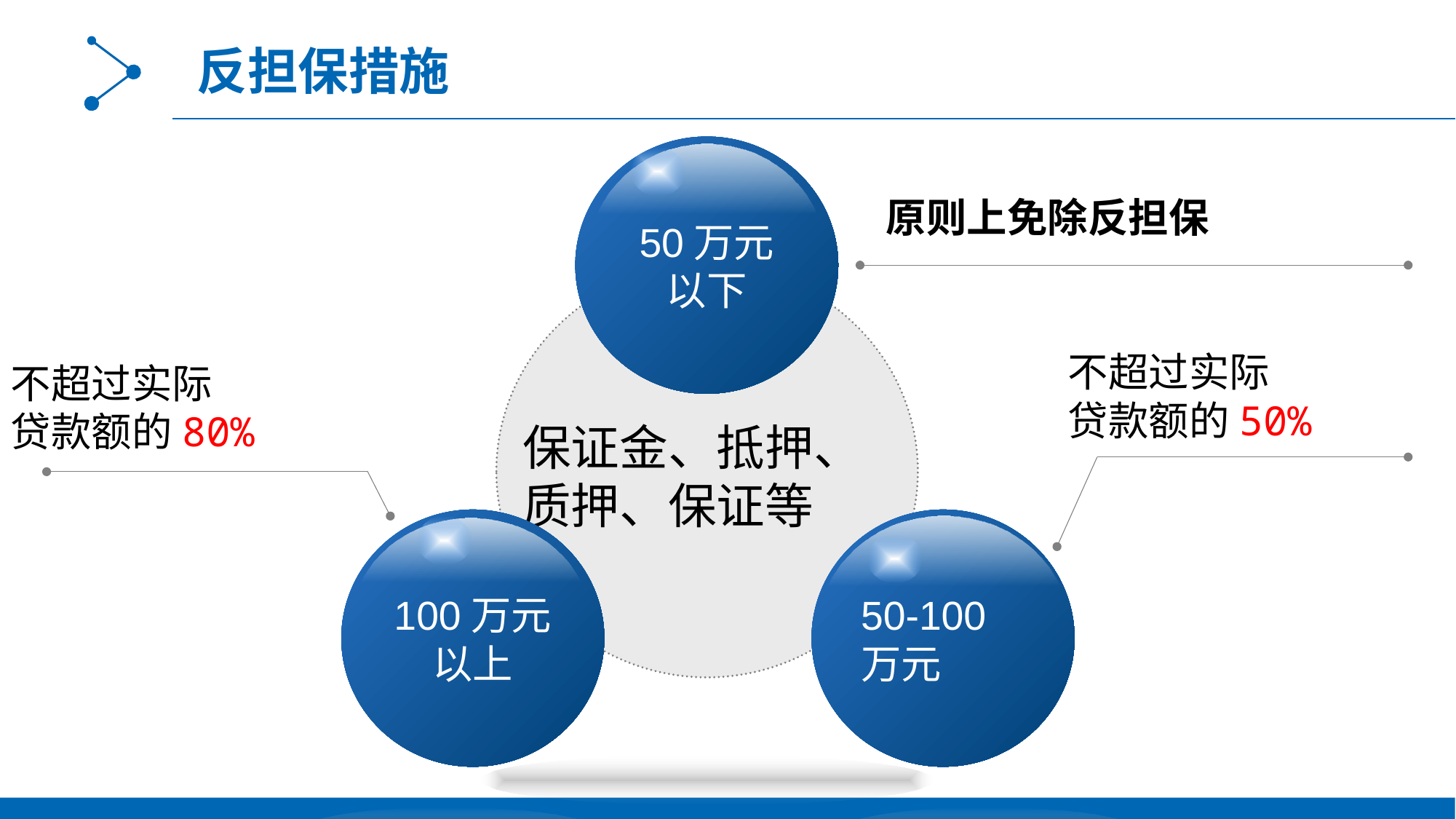

反担保措施
50万元
以下

保证金、抵押、
质押、保证等

100万元
以上
50-100
万元

原则上免除反担保
不超过实际
贷款额的50%
不超过实际
贷款额的80%